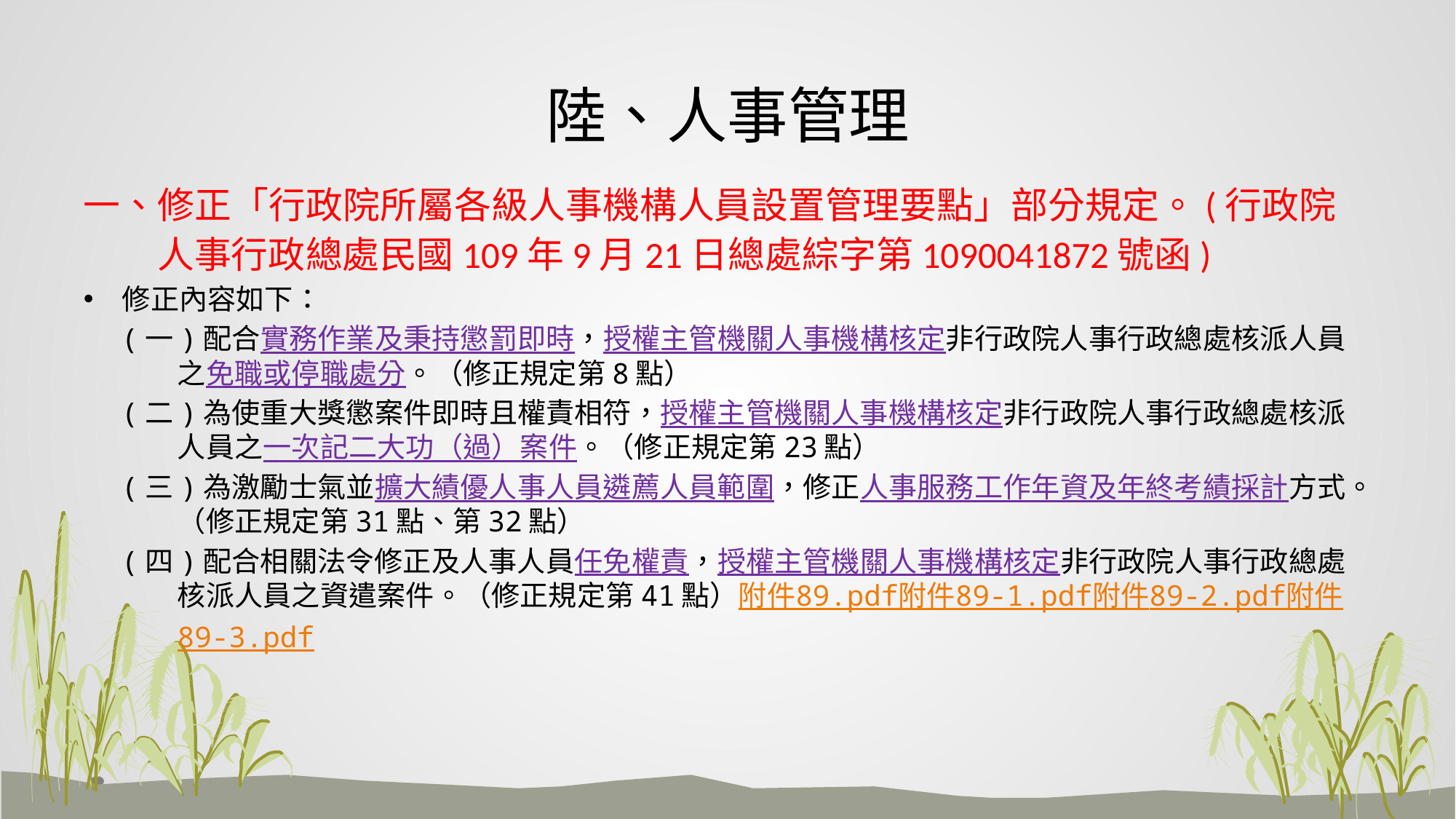

# 陸、人事管理
一、修正「行政院所屬各級人事機構人員設置管理要點」部分規定。(行政院人事行政總處民國109年9月21日總處綜字第1090041872號函)
修正內容如下：
(一)配合實務作業及秉持懲罰即時，授權主管機關人事機構核定非行政院人事行政總處核派人員之免職或停職處分。（修正規定第8點）
(二)為使重大獎懲案件即時且權責相符，授權主管機關人事機構核定非行政院人事行政總處核派人員之一次記二大功（過）案件。（修正規定第23點）
(三)為激勵士氣並擴大績優人事人員遴薦人員範圍，修正人事服務工作年資及年終考績採計方式。（修正規定第31點、第32點）
(四)配合相關法令修正及人事人員任免權責，授權主管機關人事機構核定非行政院人事行政總處核派人員之資遣案件。（修正規定第41點）附件89.pdf附件89-1.pdf附件89-2.pdf附件89-3.pdf